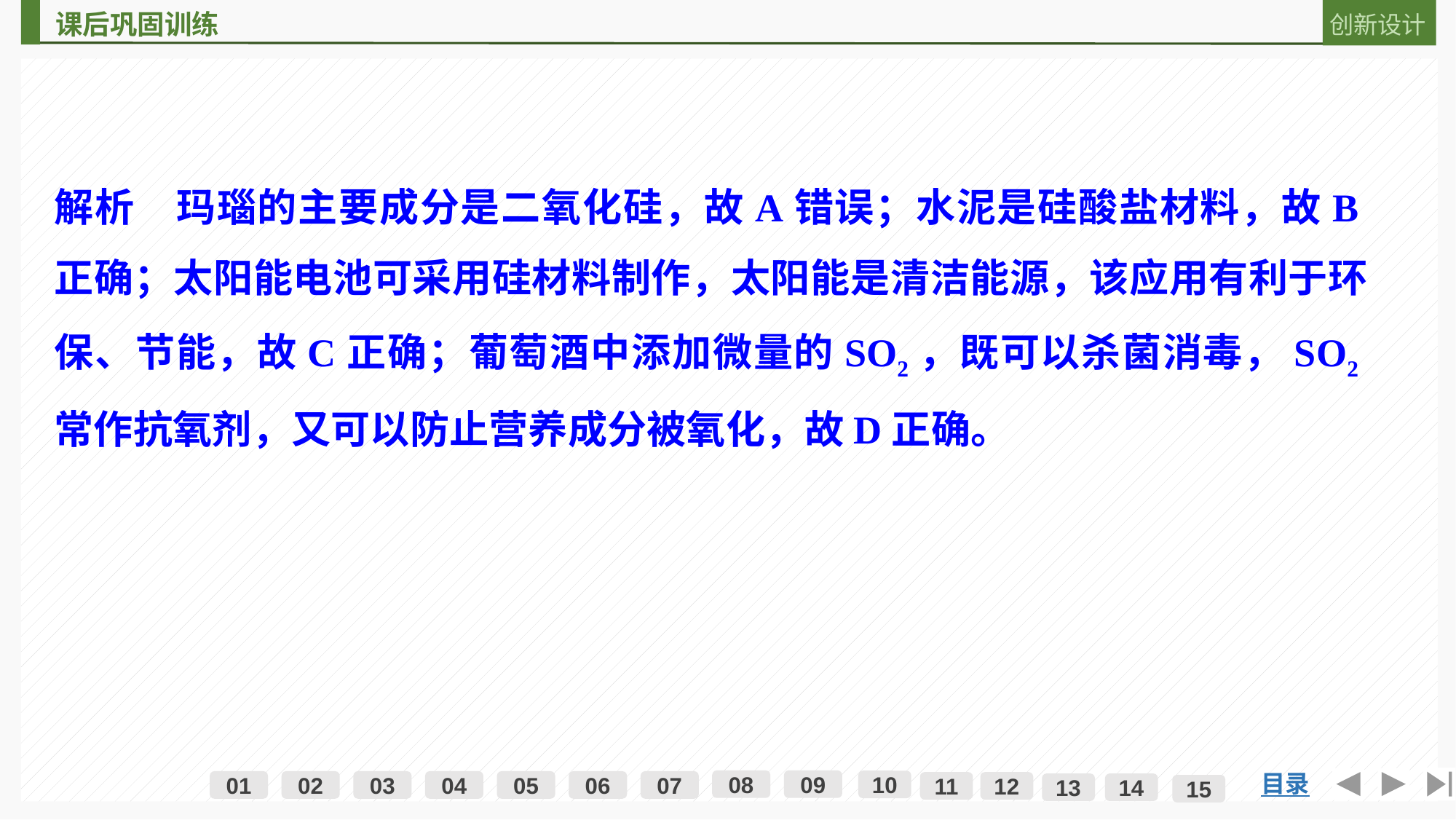

解析　玛瑙的主要成分是二氧化硅，故A错误；水泥是硅酸盐材料，故B正确；太阳能电池可采用硅材料制作，太阳能是清洁能源，该应用有利于环保、节能，故C正确；葡萄酒中添加微量的SO2，既可以杀菌消毒，SO2常作抗氧剂，又可以防止营养成分被氧化，故D正确。